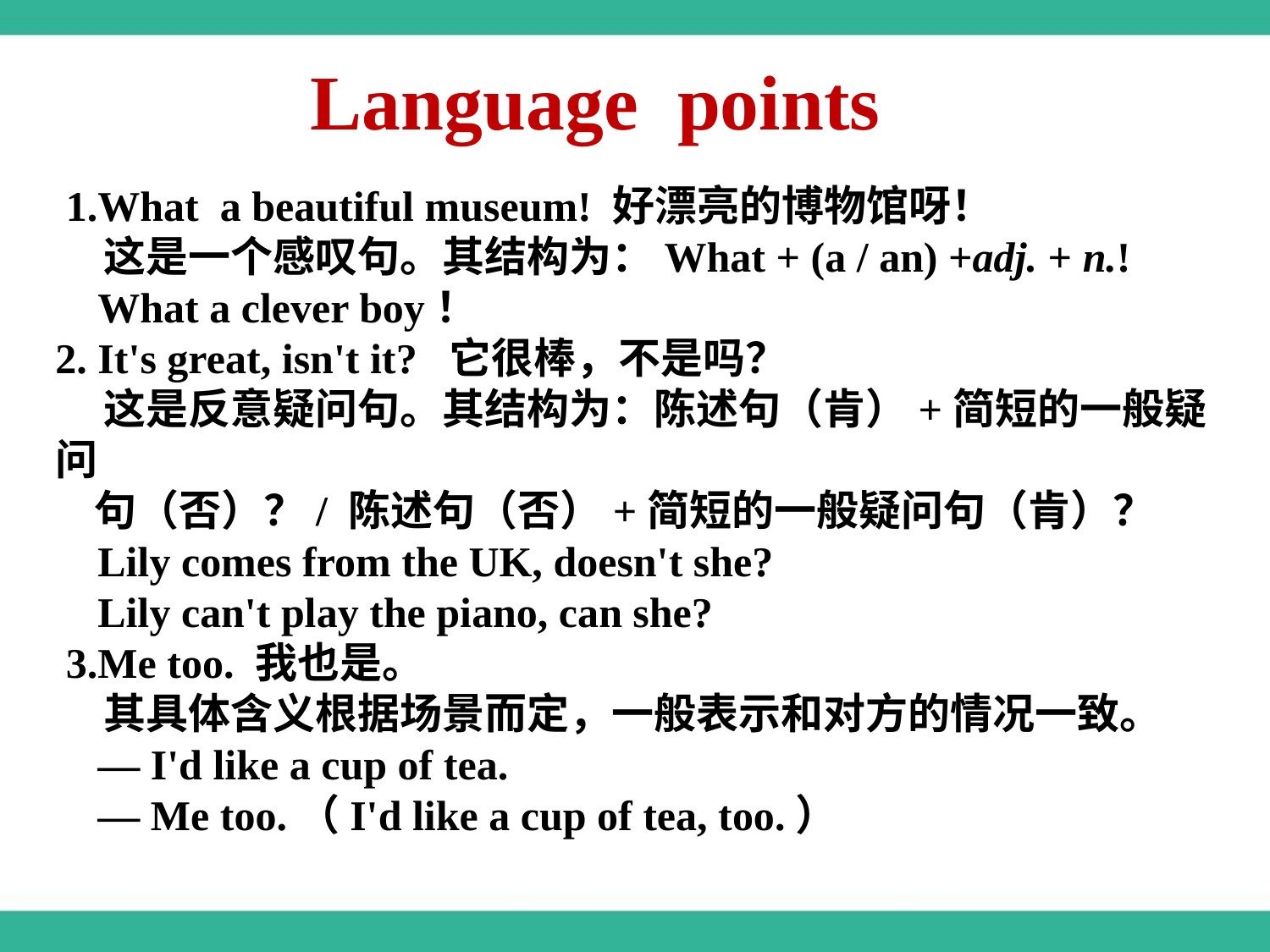

Language  points
 1.What  a beautiful museum! 好漂亮的博物馆呀！
    这是一个感叹句。其结构为：What + (a / an) +adj. + n.!
    What a clever boy！
2. It's great, isn't it?  它很棒，不是吗？
    这是反意疑问句。其结构为：陈述句（肯）+简短的一般疑问
   句（否）？/ 陈述句（否）+简短的一般疑问句（肯）？
    Lily comes from the UK, doesn't she?
    Lily can't play the piano, can she?
 3.Me too. 我也是。
    其具体含义根据场景而定，一般表示和对方的情况一致。
    — I'd like a cup of tea.
    — Me too.（I'd like a cup of tea, too.）